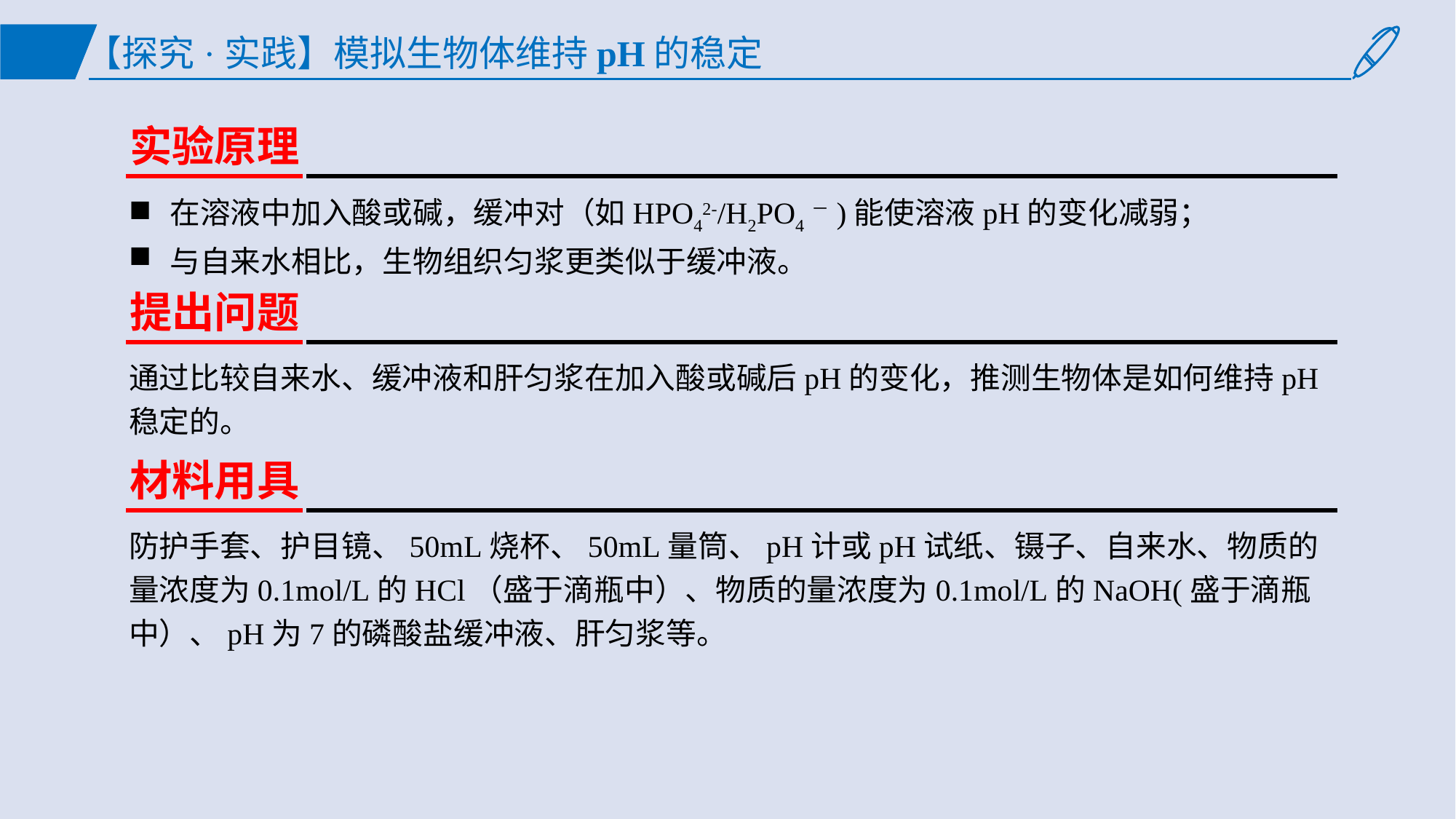

【探究·实践】模拟生物体维持pH的稳定

实验原理
在溶液中加入酸或碱，缓冲对（如HPO42-/H2PO4－)能使溶液pH的变化减弱；
与自来水相比，生物组织匀浆更类似于缓冲液。
提出问题
通过比较自来水、缓冲液和肝匀浆在加入酸或碱后pH的变化，推测生物体是如何维持pH稳定的。
材料用具
防护手套、护目镜、50mL烧杯、50mL量筒、pH计或pH试纸、镊子、自来水、物质的量浓度为0.1mol/L的HCl（盛于滴瓶中）、物质的量浓度为0.1mol/L的NaOH(盛于滴瓶中）、pH为7的磷酸盐缓冲液、肝匀浆等。